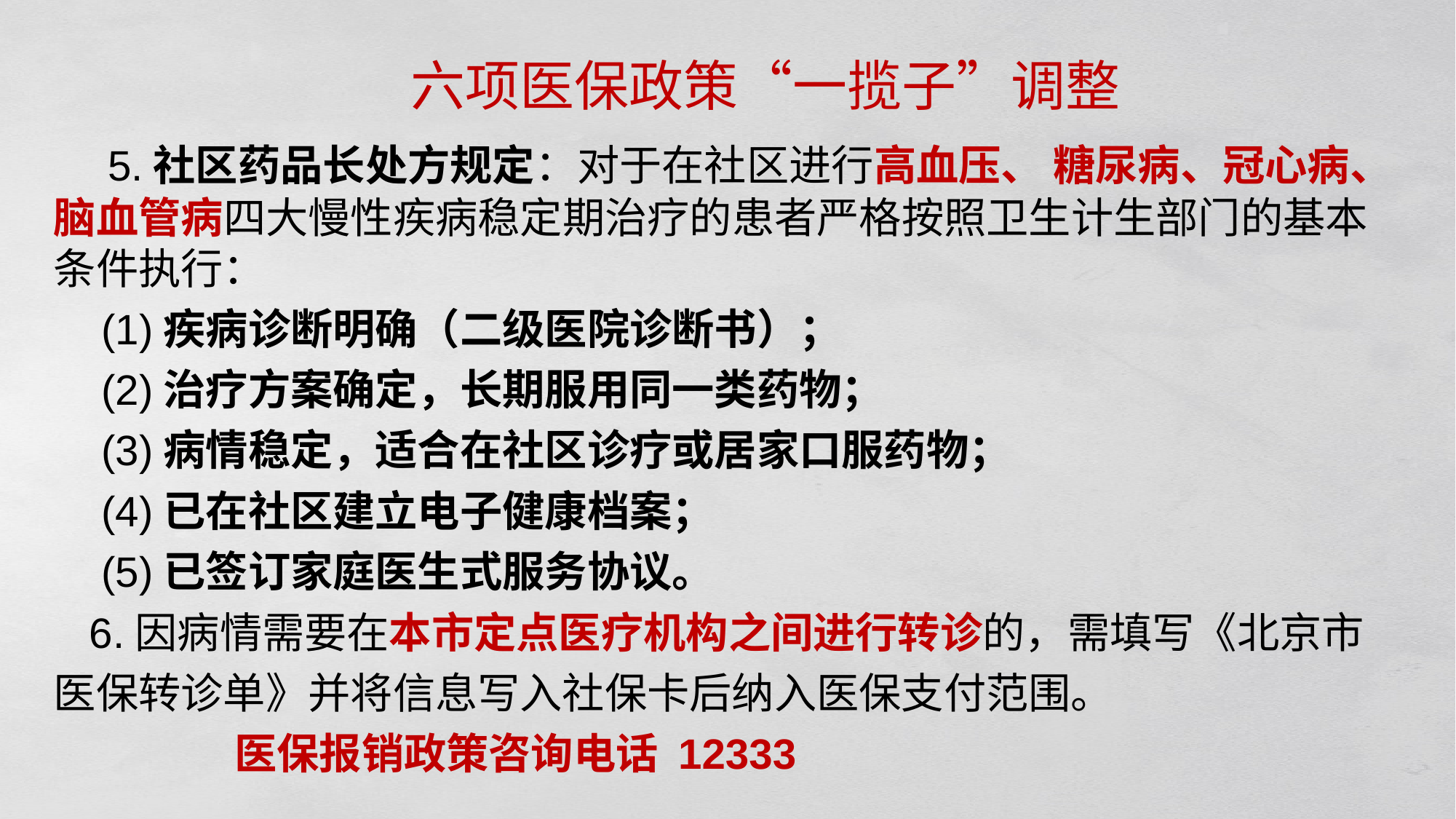

六项医保政策“一揽子”调整

    5.社区药品长处方规定：对于在社区进行高血压、 糖尿病、冠心病、脑血管病四大慢性疾病稳定期治疗的患者严格按照卫生计生部门的基本条件执行：
    (1)疾病诊断明确（二级医院诊断书）；
    (2)治疗方案确定，长期服用同一类药物；
    (3)病情稳定，适合在社区诊疗或居家口服药物；
    (4)已在社区建立电子健康档案；
    (5)已签订家庭医生式服务协议。
   6.因病情需要在本市定点医疗机构之间进行转诊的，需填写《北京市医保转诊单》并将信息写入社保卡后纳入医保支付范围。
                     医保报销政策咨询电话 12333